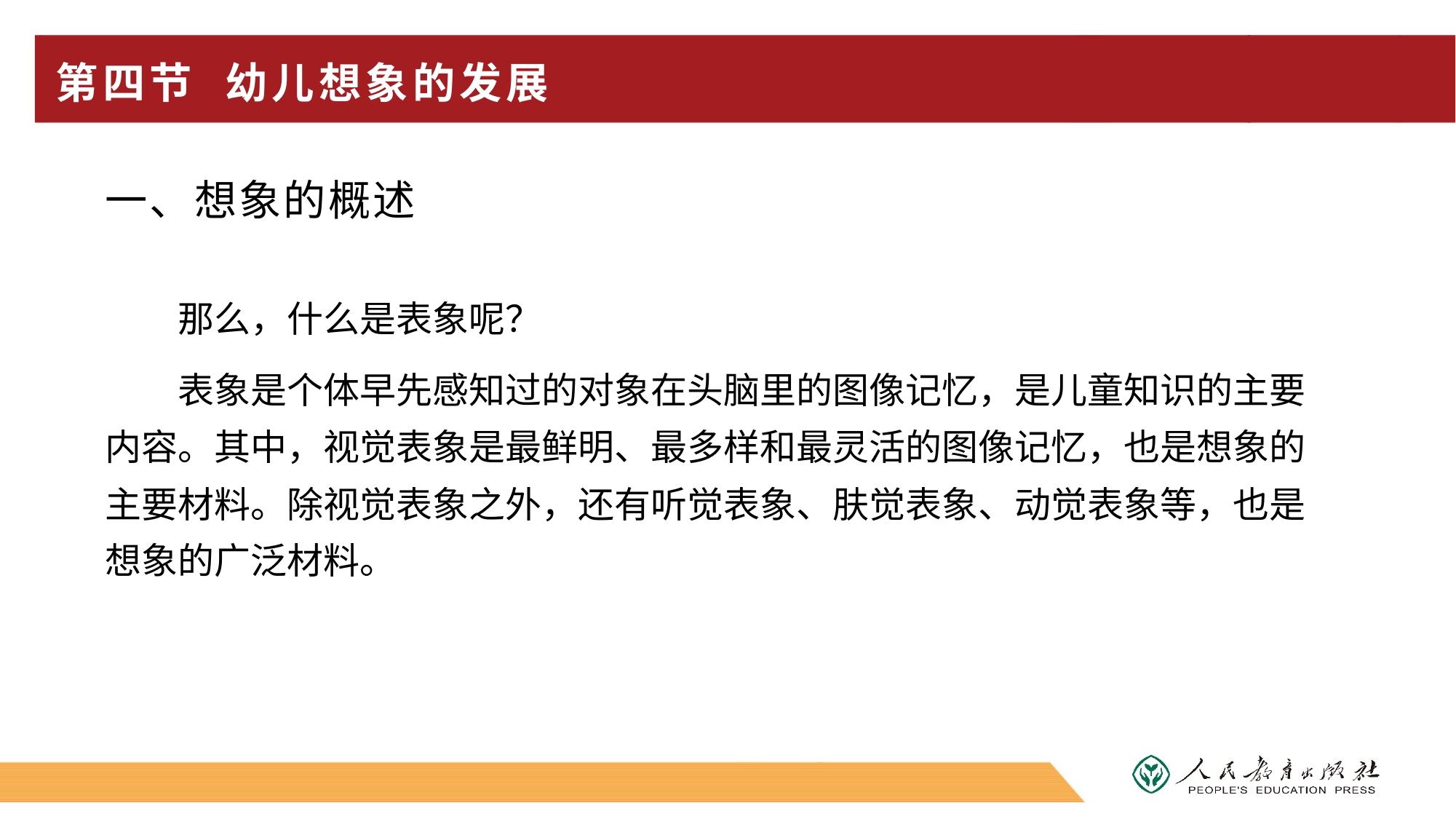

# 第四节  幼儿想象的发展
一、想象的概述
那么，什么是表象呢？
表象是个体早先感知过的对象在头脑里的图像记忆，是儿童知识的主要内容。其中，视觉表象是最鲜明、最多样和最灵活的图像记忆，也是想象的主要材料。除视觉表象之外，还有听觉表象、肤觉表象、动觉表象等，也是想象的广泛材料。